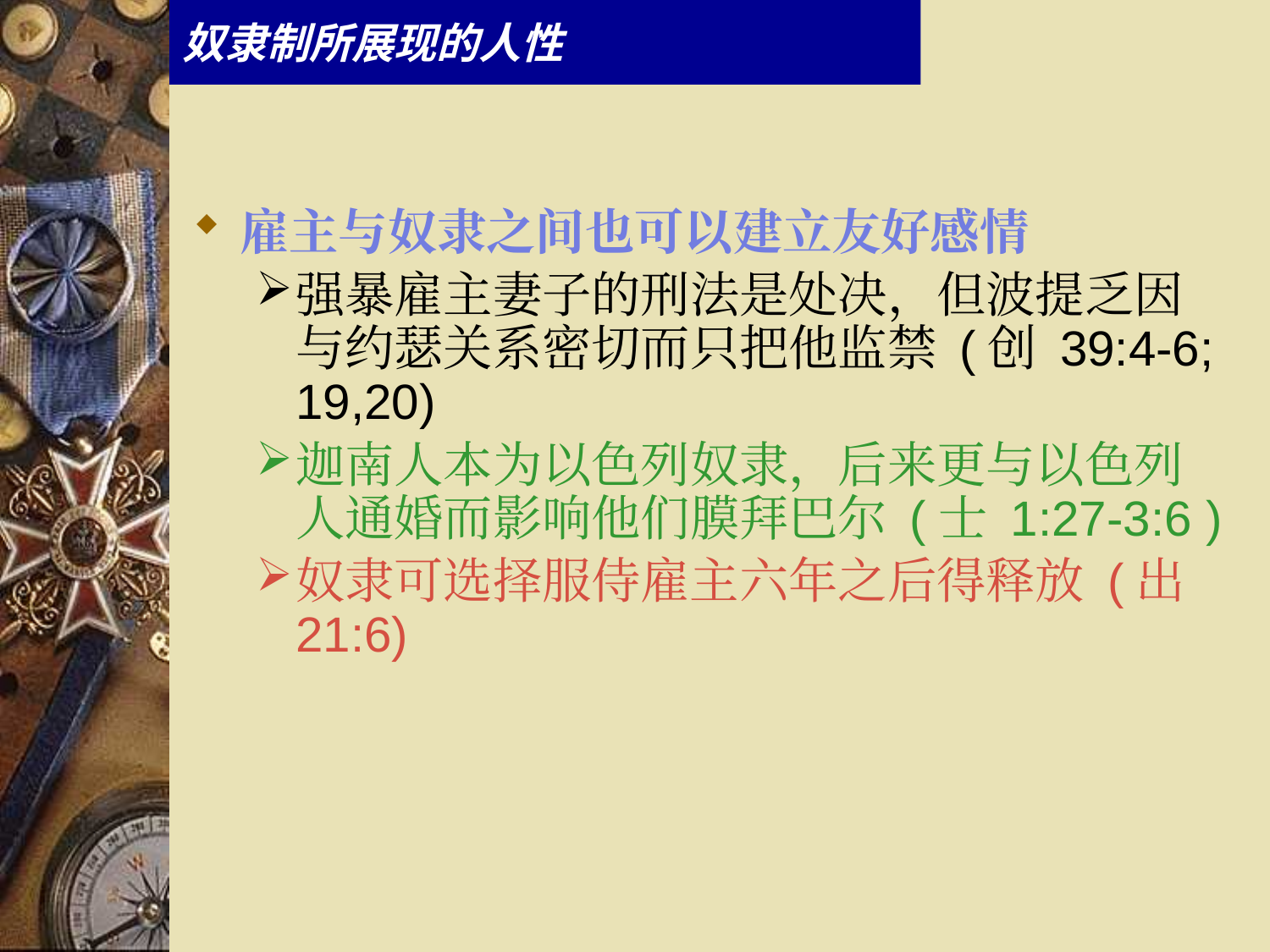

# 奴隶制所展现的人性
雇主与奴隶之间也可以建立友好感情
强暴雇主妻子的刑法是处决，但波提乏因与约瑟关系密切而只把他监禁 (创 39:4-6; 19,20)
迦南人本为以色列奴隶，后来更与以色列人通婚而影响他们膜拜巴尔 (士 1:27-3:6 )
奴隶可选择服侍雇主六年之后得释放 (出 21:6)